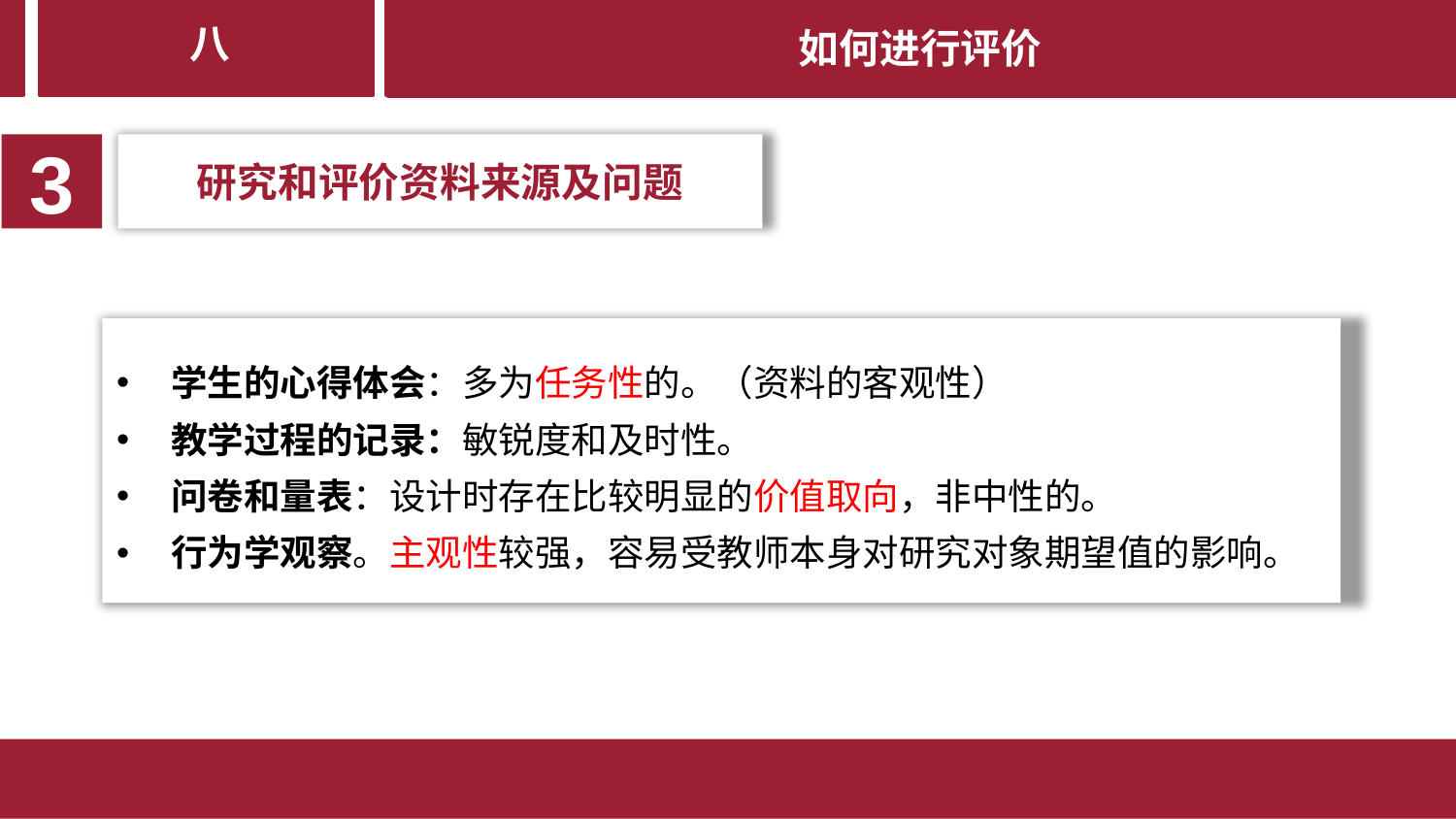

如何进行评价
第四部分
八
3
研究和评价资料来源及问题
    学生的心得体会：多为任务性的。（资料的客观性）
    教学过程的记录：敏锐度和及时性。
    问卷和量表：设计时存在比较明显的价值取向，非中性的。
    行为学观察。主观性较强，容易受教师本身对研究对象期望值的影响。